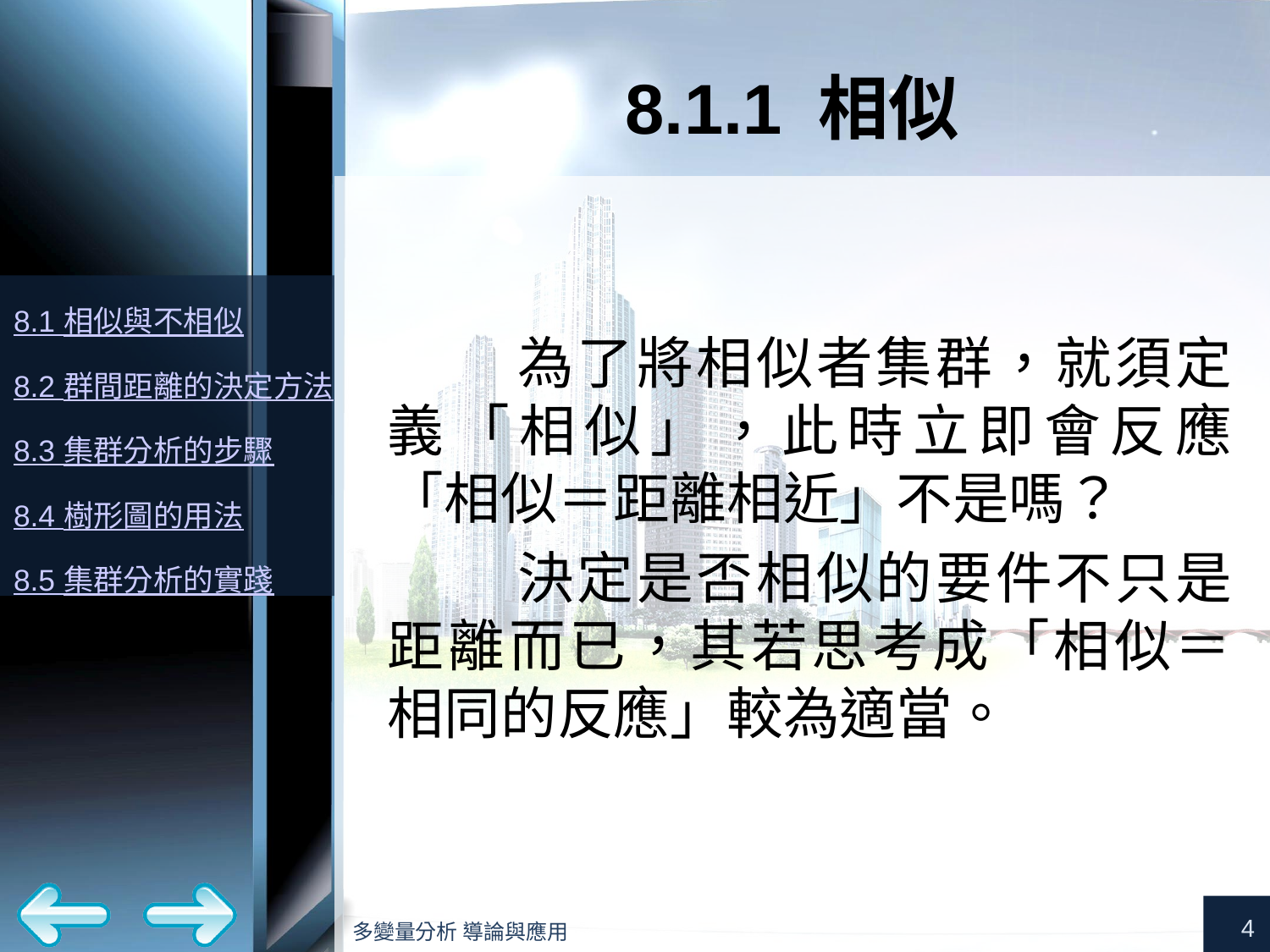

# 8.1.1 相似
為了將相似者集群，就須定義「相似」，此時立即會反應「相似＝距離相近」不是嗎？
決定是否相似的要件不只是距離而已，其若思考成「相似＝相同的反應」較為適當。
4
多變量分析 導論與應用